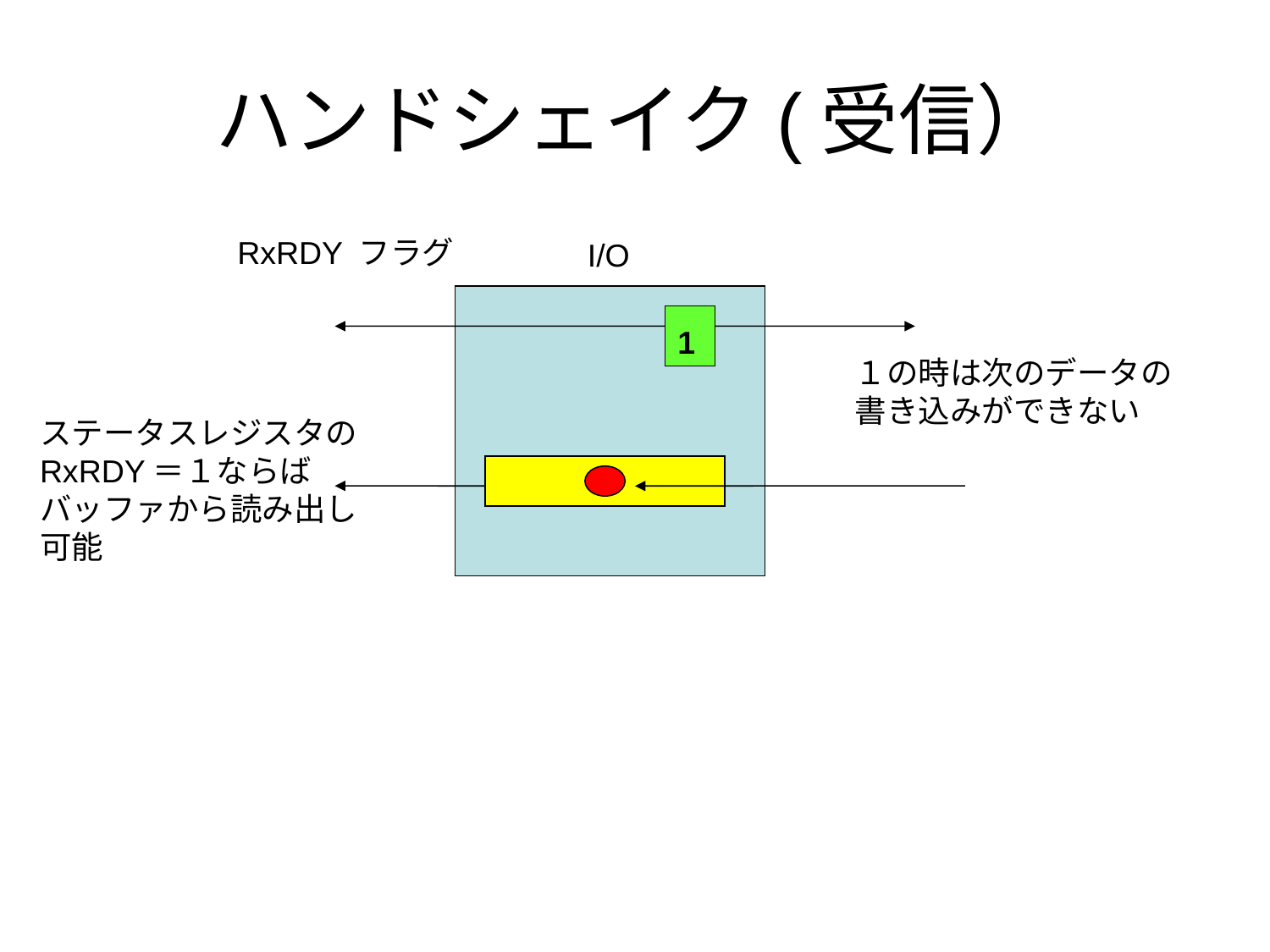

# ハンドシェイク(受信）
RxRDY フラグ
I/O

1

１の時は次のデータの
書き込みができない
ステータスレジスタの
RxRDY＝１ならば
バッファから読み出し
可能